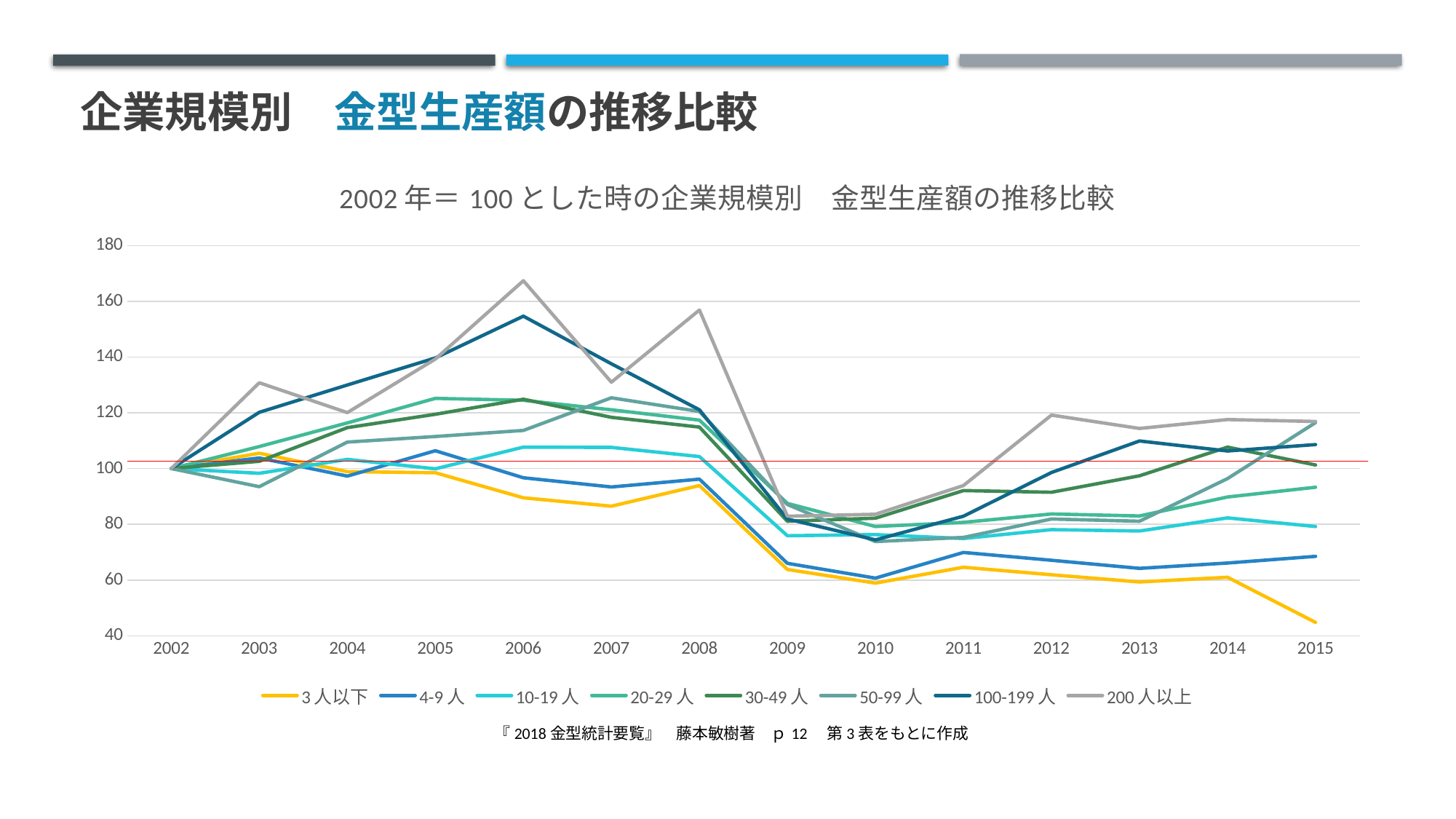

# 企業規模別　金型生産額の推移比較

### Chart: 2002年＝100とした時の企業規模別　金型生産額の推移比較

| Category | 3人以下 | 4-9人 | 10-19人 | 20-29人 | 30-49人 | 50-99人 | 100-199人 | 200人以上 |
|---|---|---|---|---|---|---|---|---|
| 2002 | 100.0 | 100.0 | 100.0 | 100.0 | 100.0 | 100.0 | 100.0 | 100.0 |
| 2003 | 105.5 | 103.8 | 98.3 | 107.9 | 102.6 | 93.5 | 120.2 | 130.8 |
| 2004 | 98.9 | 97.3 | 103.3 | 116.4 | 114.7 | 109.5 | 130.0 | 120.1 |
| 2005 | 98.5 | 106.4 | 99.9 | 125.2 | 119.5 | 111.5 | 139.7 | 139.3 |
| 2006 | 89.5 | 96.7 | 107.7 | 124.5 | 124.9 | 113.7 | 154.7 | 167.4 |
| 2007 | 86.5 | 93.4 | 107.6 | 121.1 | 118.4 | 125.4 | 137.6 | 131.0 |
| 2008 | 93.9 | 96.2 | 104.3 | 117.4 | 114.9 | 120.5 | 121.1 | 156.9 |
| 2009 | 63.8 | 66.0 | 75.9 | 87.5 | 81.1 | 87.1 | 81.9 | 82.9 |
| 2010 | 58.9 | 60.7 | 76.3 | 79.2 | 82.2 | 73.8 | 74.4 | 83.6 |
| 2011 | 64.6 | 69.9 | 74.9 | 80.7 | 92.1 | 75.3 | 82.9 | 93.9 |
| 2012 | 61.9 | 67.1 | 78.1 | 83.7 | 91.5 | 81.9 | 98.6 | 119.2 |
| 2013 | 59.3 | 64.2 | 77.6 | 83.0 | 97.4 | 81.1 | 109.9 | 114.4 |
| 2014 | 61.0 | 66.1 | 82.3 | 89.8 | 107.7 | 96.4 | 106.3 | 117.6 |
| 2015 | 44.8 | 68.5 | 79.2 | 93.3 | 101.3 | 116.5 | 108.6 | 116.9 |
『2018金型統計要覧』　藤本敏樹著　ｐ12　第3表をもとに作成